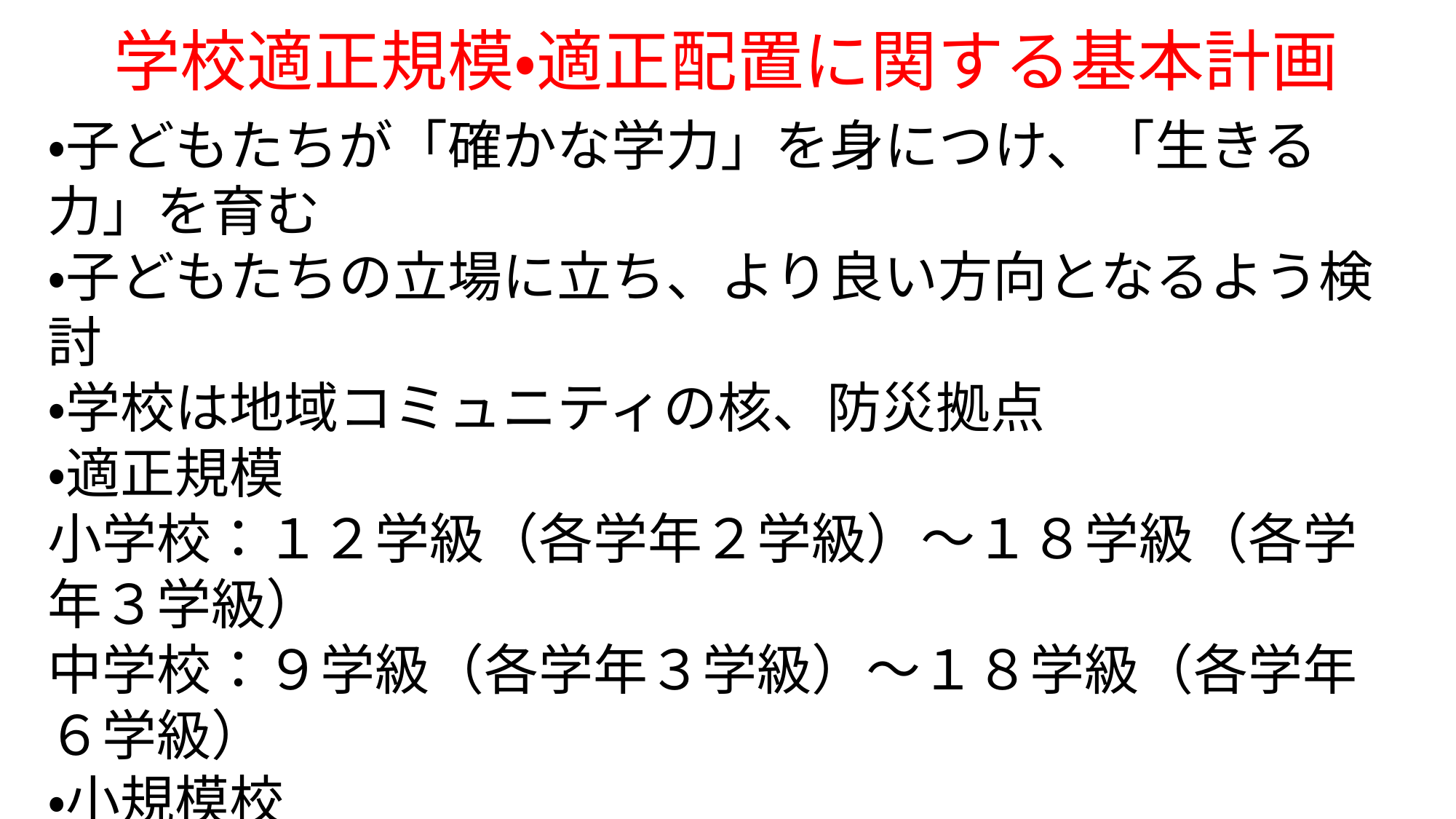

学校適正規模・適正配置に関する基本計画
・子どもたちが「確かな学力」を身につけ、「生きる力」を育む
・子どもたちの立場に立ち、より良い方向となるよう検討
・学校は地域コミュニティの核、防災拠点
・適正規模
小学校：１２学級（各学年２学級）～１８学級（各学年３学級）
中学校：９学級（各学年３学級）～１８学級（各学年６学級）
・小規模校
小学校：６学級以下で児童数１２０人以下
中学校：６学級以下で児童数１２０人以下
・小規模校を下回れば適正化するのではなく柔軟に対応